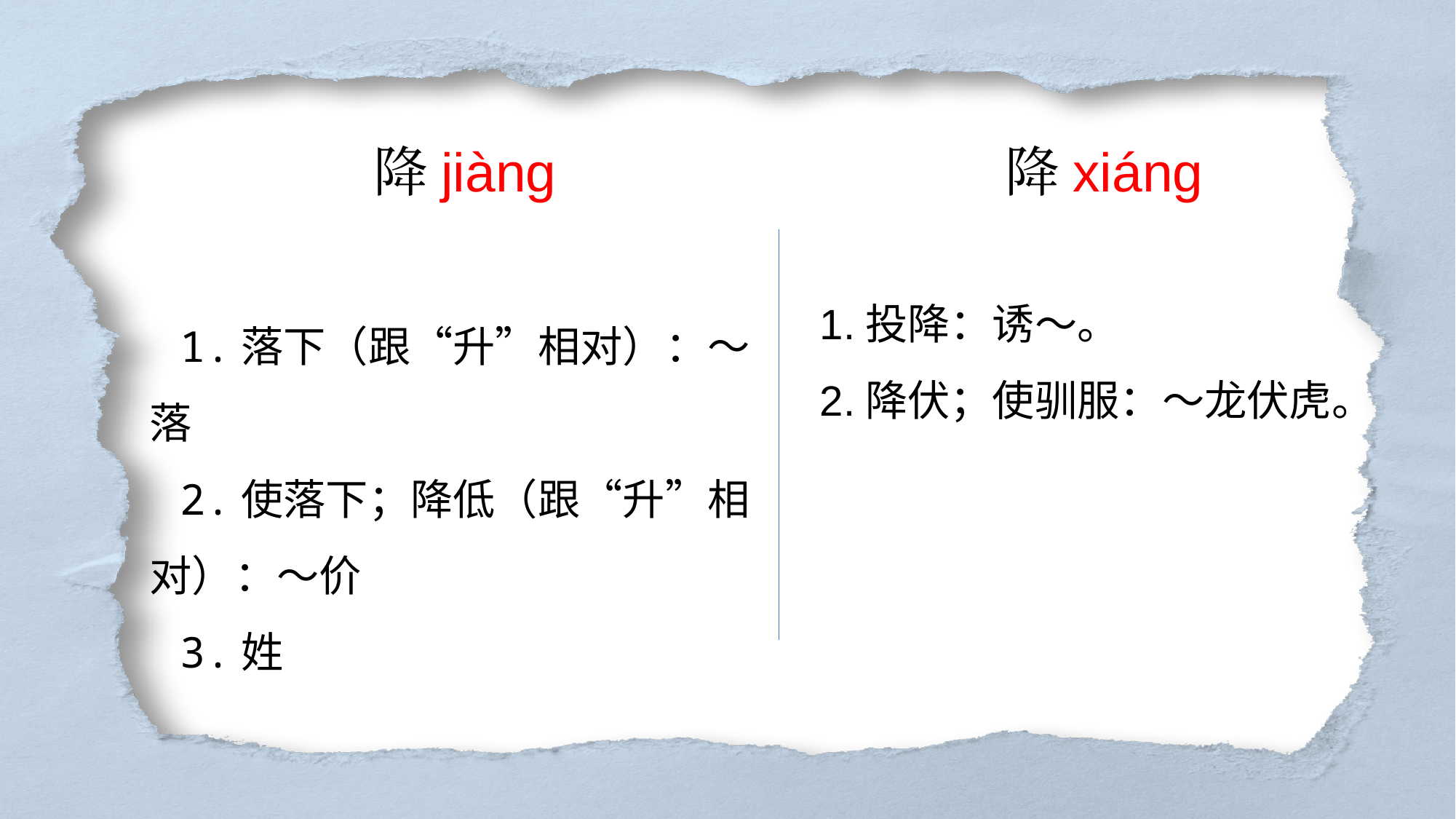

降jiàng

降xiáng

1.投降：诱～。
2.降伏；使驯服：～龙伏虎。
1.落下（跟“升”相对）：～落
2.使落下；降低（跟“升”相对）：～价
3.姓